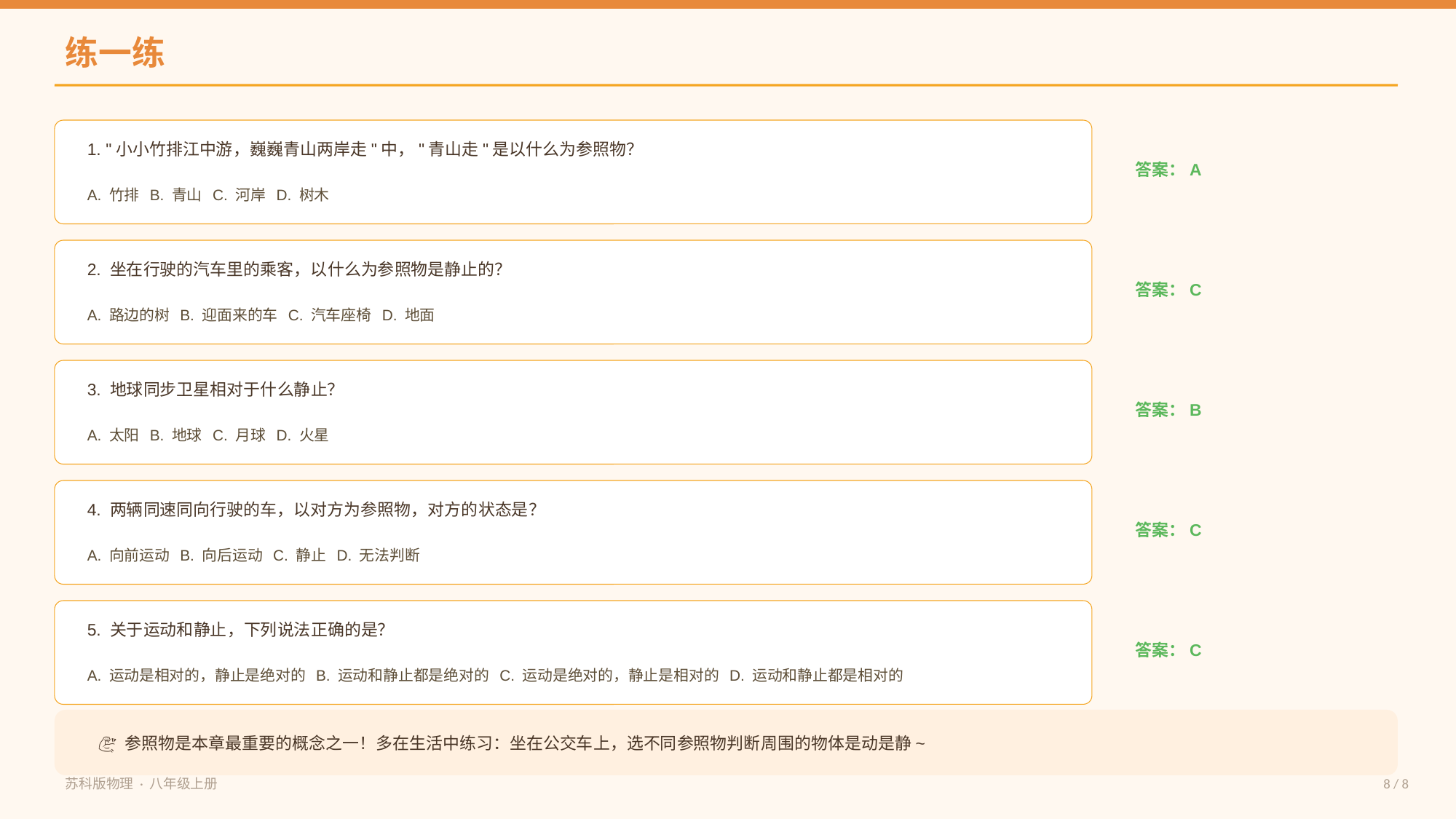

练一练

1. "小小竹排江中游，巍巍青山两岸走"中，"青山走"是以什么为参照物？
答案：A
A. 竹排  B. 青山  C. 河岸  D. 树木

2. 坐在行驶的汽车里的乘客，以什么为参照物是静止的？
答案：C
A. 路边的树  B. 迎面来的车  C. 汽车座椅  D. 地面

3. 地球同步卫星相对于什么静止？
答案：B
A. 太阳  B. 地球  C. 月球  D. 火星

4. 两辆同速同向行驶的车，以对方为参照物，对方的状态是？
答案：C
A. 向前运动  B. 向后运动  C. 静止  D. 无法判断

5. 关于运动和静止，下列说法正确的是？
答案：C
A. 运动是相对的，静止是绝对的  B. 运动和静止都是绝对的  C. 运动是绝对的，静止是相对的  D. 运动和静止都是相对的

💪 参照物是本章最重要的概念之一！多在生活中练习：坐在公交车上，选不同参照物判断周围的物体是动是静~
苏科版物理 · 八年级上册
8 / 8